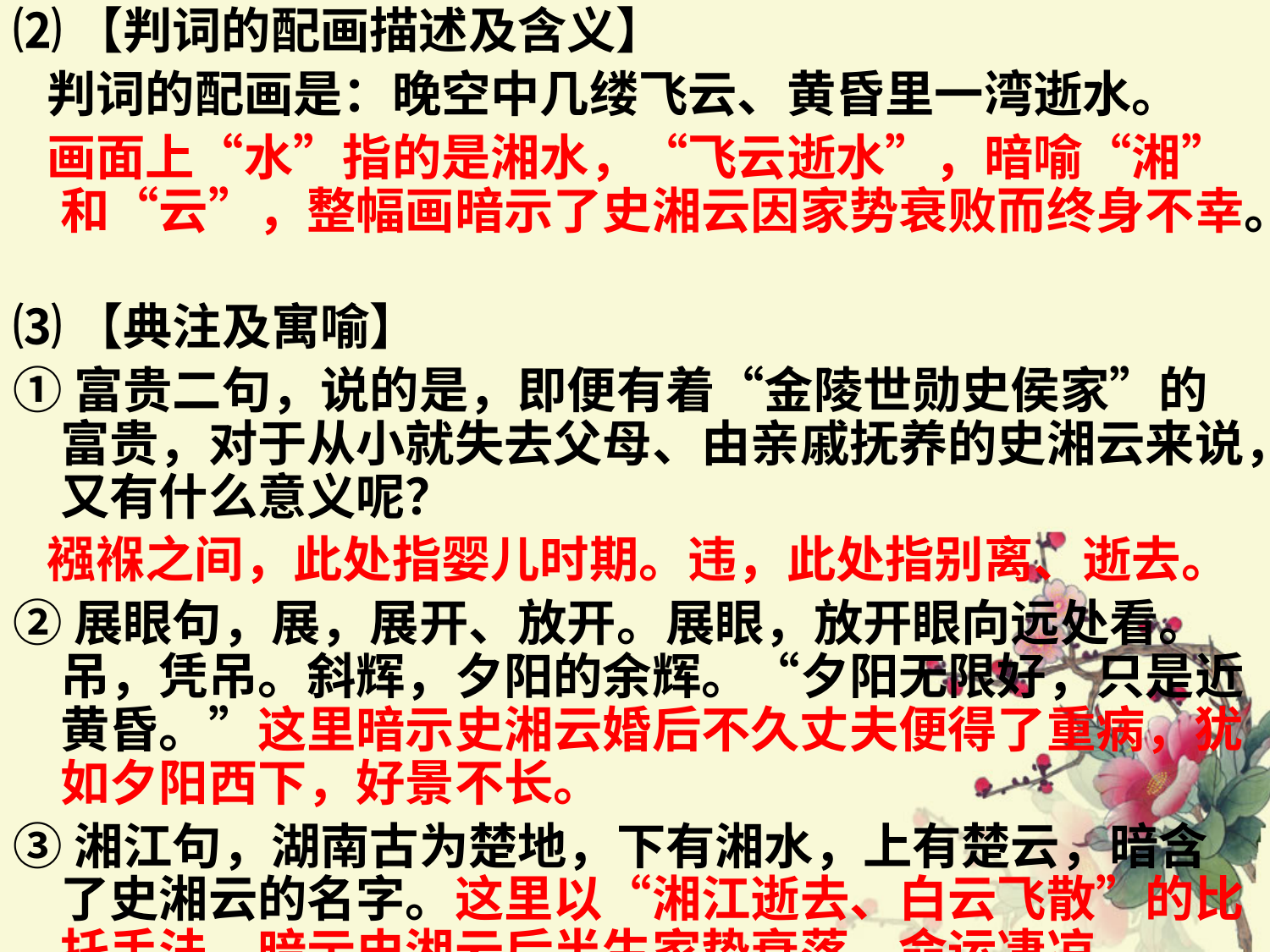

⑵【判词的配画描述及含义】
  判词的配画是：晚空中几缕飞云、黄昏里一湾逝水。
  画面上“水”指的是湘水，“飞云逝水”，暗喻“湘”和“云”，整幅画暗示了史湘云因家势衰败而终身不幸。
⑶【典注及寓喻】
①富贵二句，说的是，即便有着“金陵世勋史侯家”的富贵，对于从小就失去父母、由亲戚抚养的史湘云来说，又有什么意义呢？
  襁褓之间，此处指婴儿时期。违，此处指别离、逝去。
②展眼句，展，展开、放开。展眼，放开眼向远处看。吊，凭吊。斜辉，夕阳的余辉。“夕阳无限好，只是近黄昏。”这里暗示史湘云婚后不久丈夫便得了重病，犹如夕阳西下，好景不长。
③湘江句，湖南古为楚地，下有湘水，上有楚云，暗含了史湘云的名字。这里以“湘江逝去、白云飞散”的比托手法，暗示史湘云后半生家势衰落，命运凄凉。